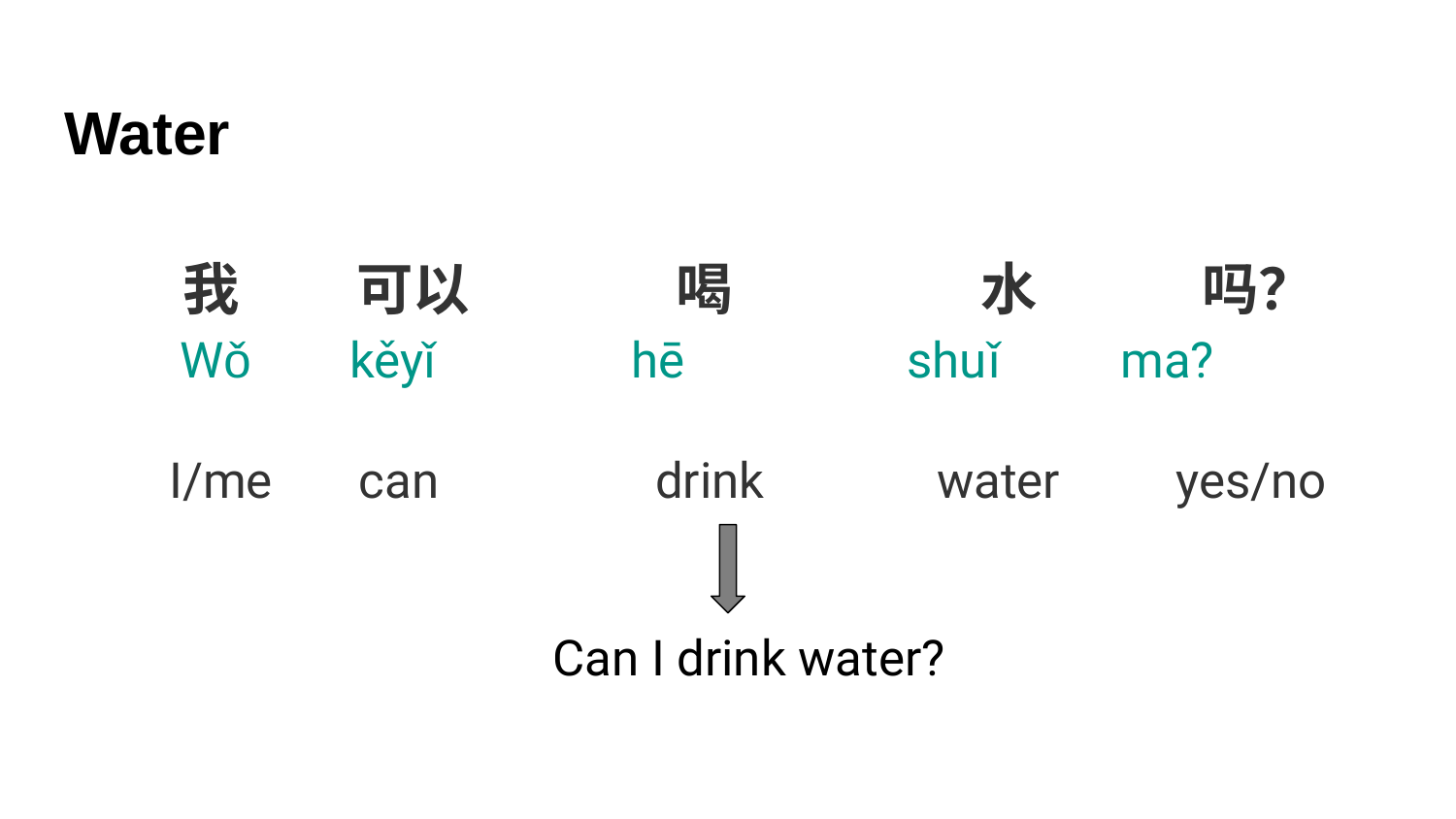

# Water
我	  可以		    喝		     水		吗？
      Wǒ        kěyǐ                hē                  shuǐ          ma?

      I/me       can	          drink              water	     yes/no

Can I drink water?